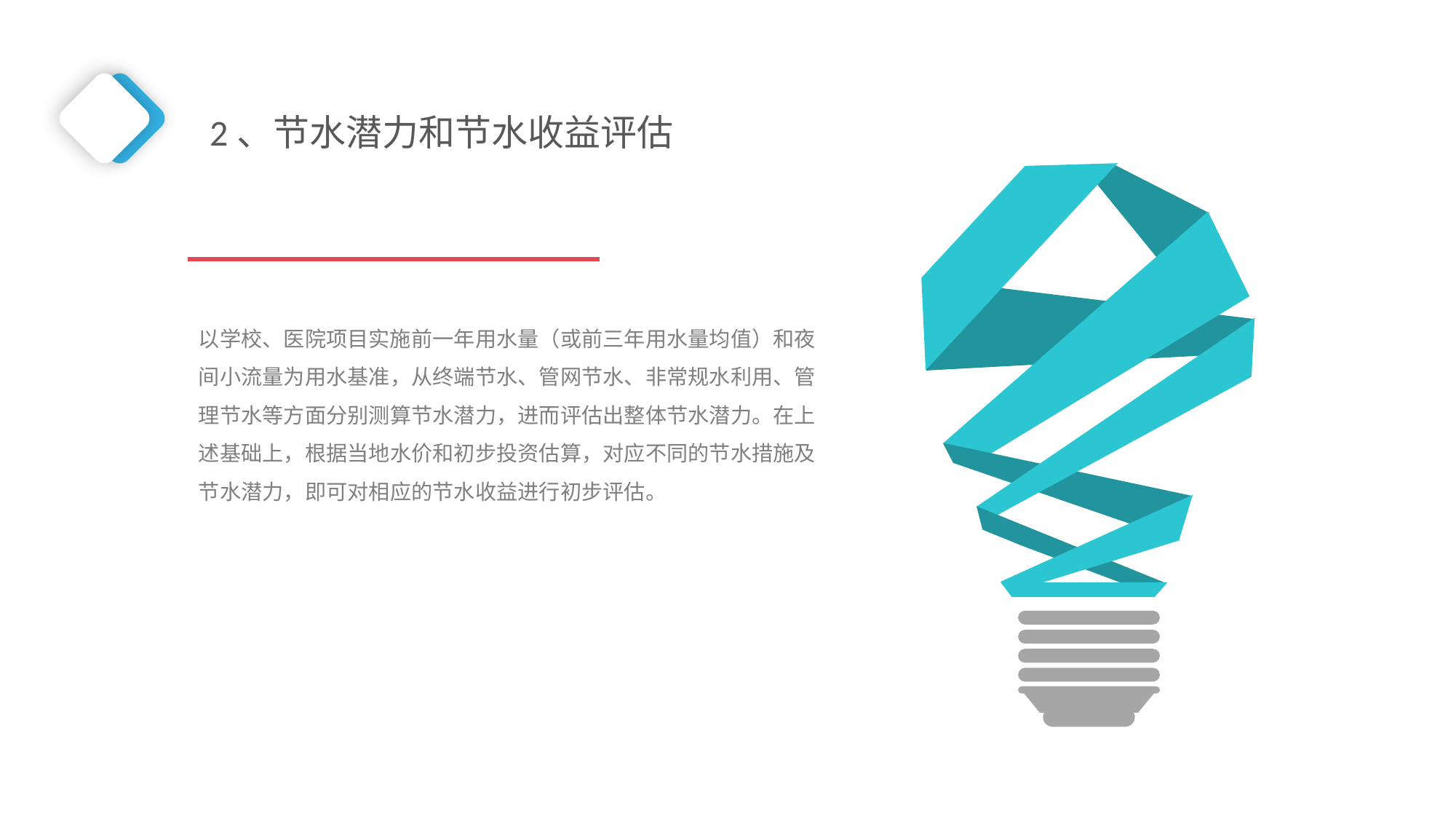

2、节水潜力和节水收益评估

以学校、医院项目实施前一年用水量（或前三年用水量均值）和夜间小流量为用水基准，从终端节水、管网节水、非常规水利用、管理节水等方面分别测算节水潜力，进而评估出整体节水潜力。在上述基础上，根据当地水价和初步投资估算，对应不同的节水措施及节水潜力，即可对相应的节水收益进行初步评估。